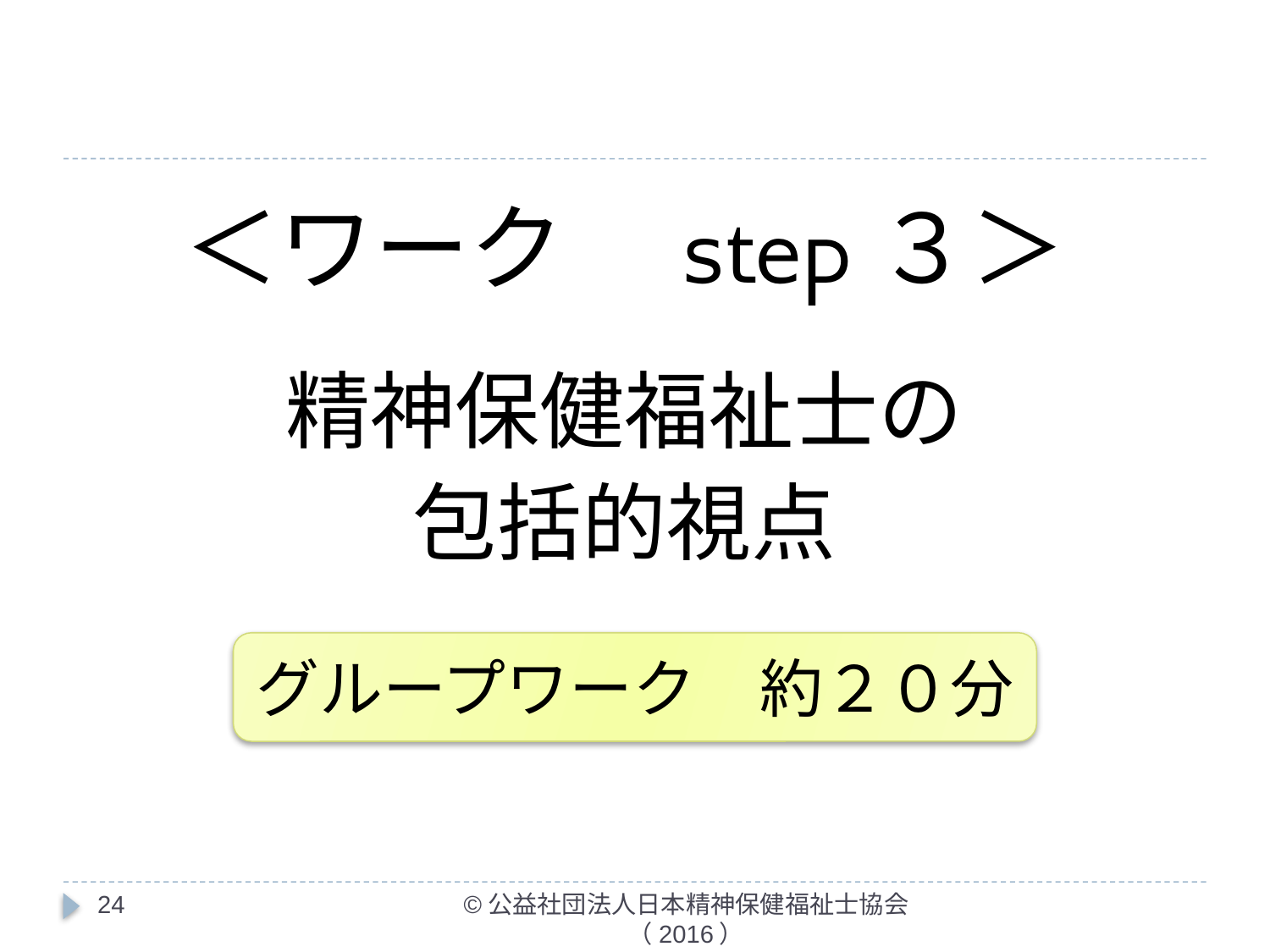

#
＜ワーク　step３＞

精神保健福祉士の
包括的視点

グループワーク　約２０分
24
©公益社団法人日本精神保健福祉士協会（2016）